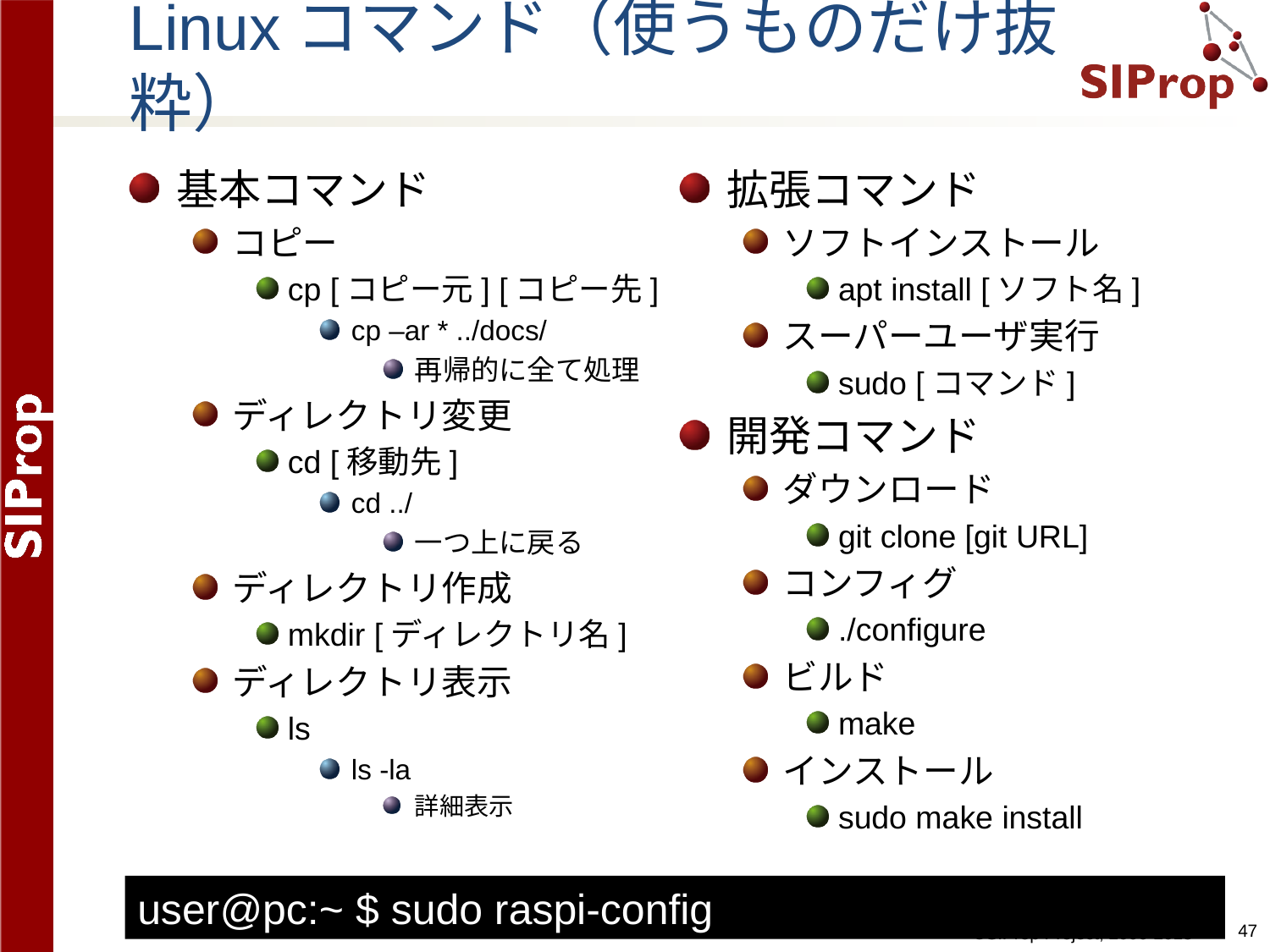

# Linuxコマンド（使うものだけ抜粋）
基本コマンド
コピー
cp [コピー元] [コピー先]
cp –ar * ../docs/
再帰的に全て処理
ディレクトリ変更
cd [移動先]
cd ../
一つ上に戻る
ディレクトリ作成
mkdir [ディレクトリ名]
ディレクトリ表示
ls
ls -la
詳細表示

拡張コマンド
ソフトインストール
apt install [ソフト名]
スーパーユーザ実行
sudo [コマンド]
開発コマンド
ダウンロード
git clone [git URL]
コンフィグ
./configure
ビルド
make
インストール
sudo make install
user@pc:~ $ sudo raspi-config